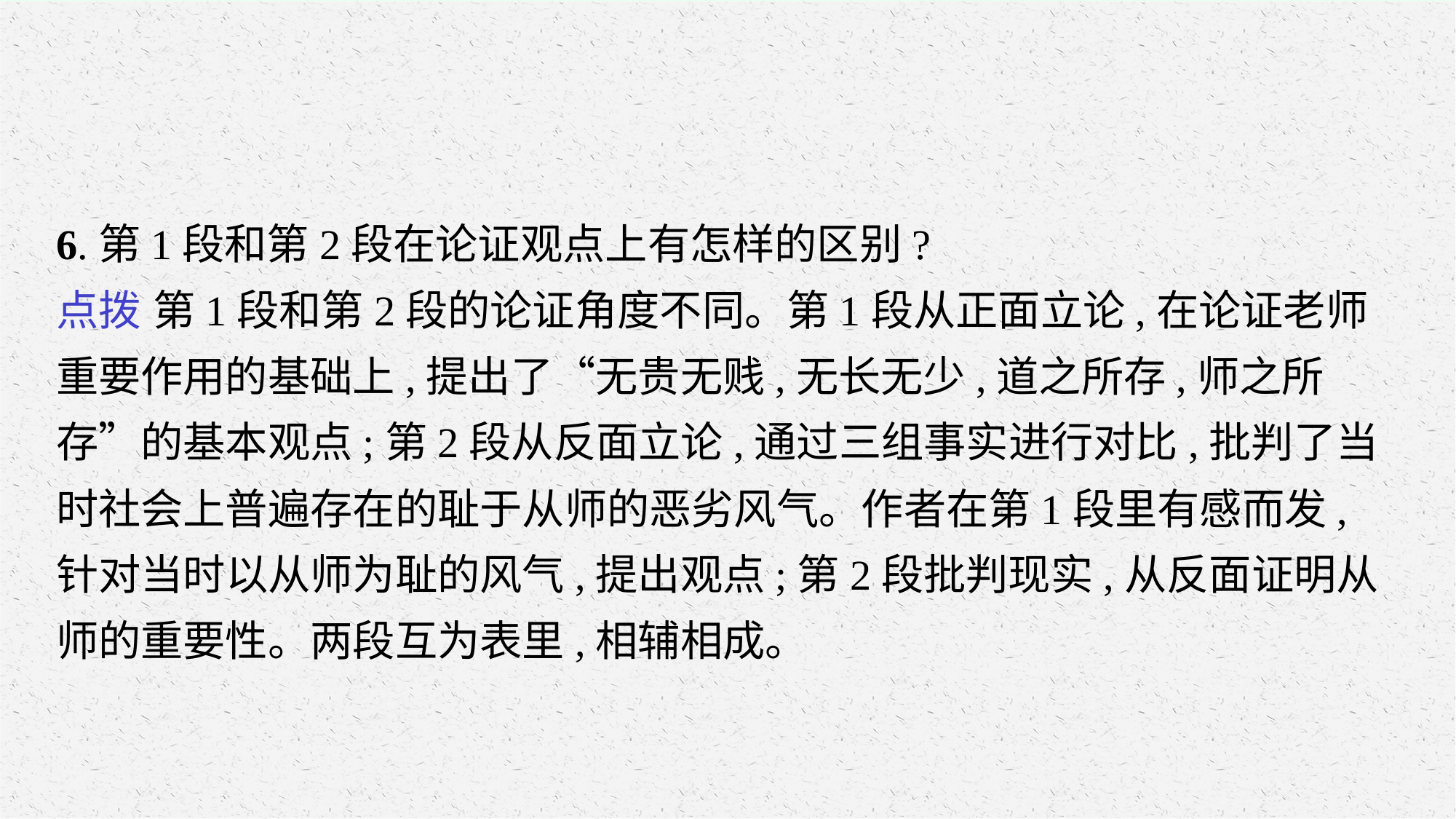

6.第1段和第2段在论证观点上有怎样的区别?
点拨 第1段和第2段的论证角度不同。第1段从正面立论,在论证老师重要作用的基础上,提出了“无贵无贱,无长无少,道之所存,师之所存”的基本观点;第2段从反面立论,通过三组事实进行对比,批判了当时社会上普遍存在的耻于从师的恶劣风气。作者在第1段里有感而发,针对当时以从师为耻的风气,提出观点;第2段批判现实,从反面证明从师的重要性。两段互为表里,相辅相成。